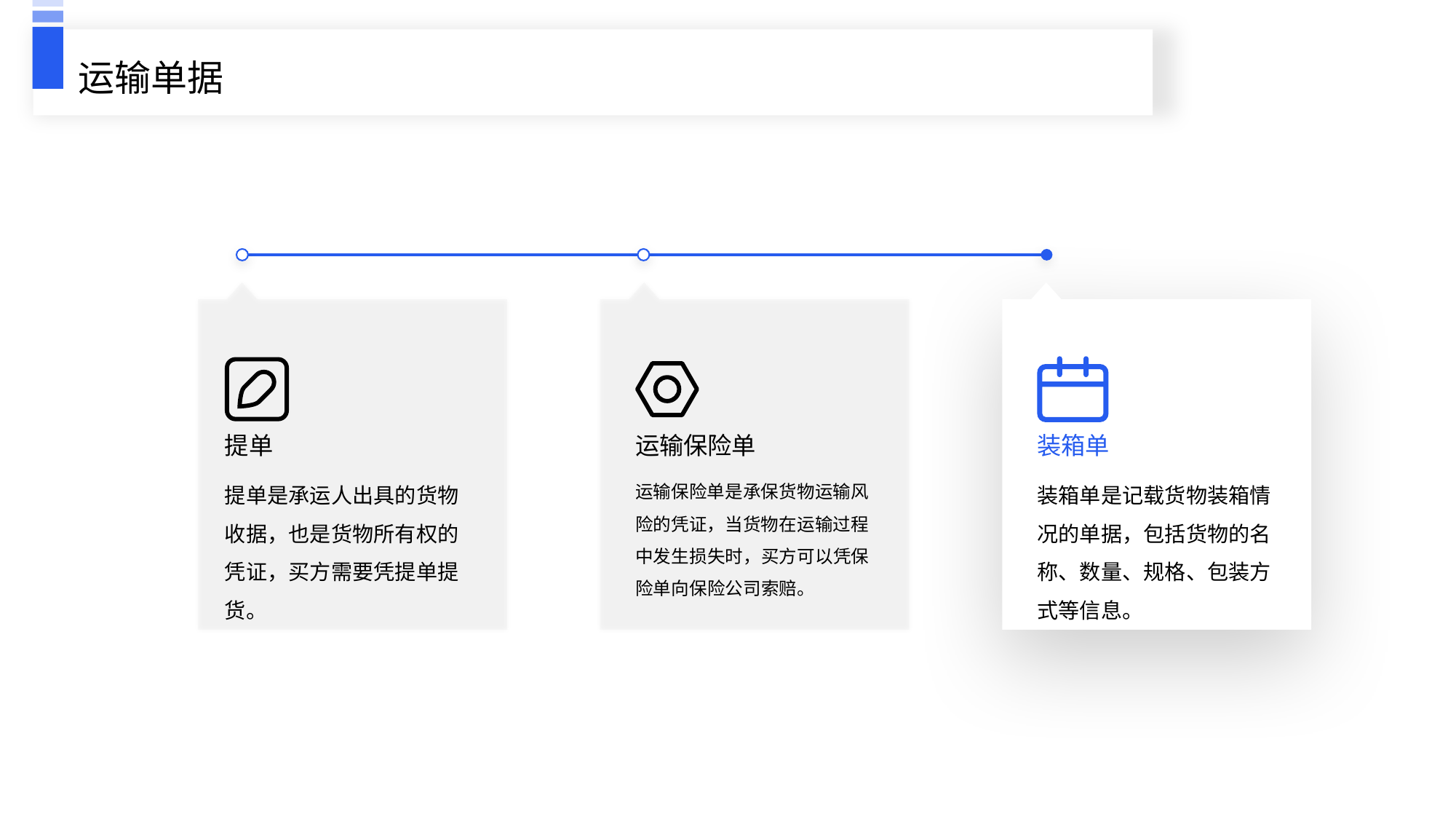

运输单据

提单
运输保险单
装箱单
提单是承运人出具的货物收据，也是货物所有权的凭证，买方需要凭提单提货。
运输保险单是承保货物运输风险的凭证，当货物在运输过程中发生损失时，买方可以凭保险单向保险公司索赔。
装箱单是记载货物装箱情况的单据，包括货物的名称、数量、规格、包装方式等信息。